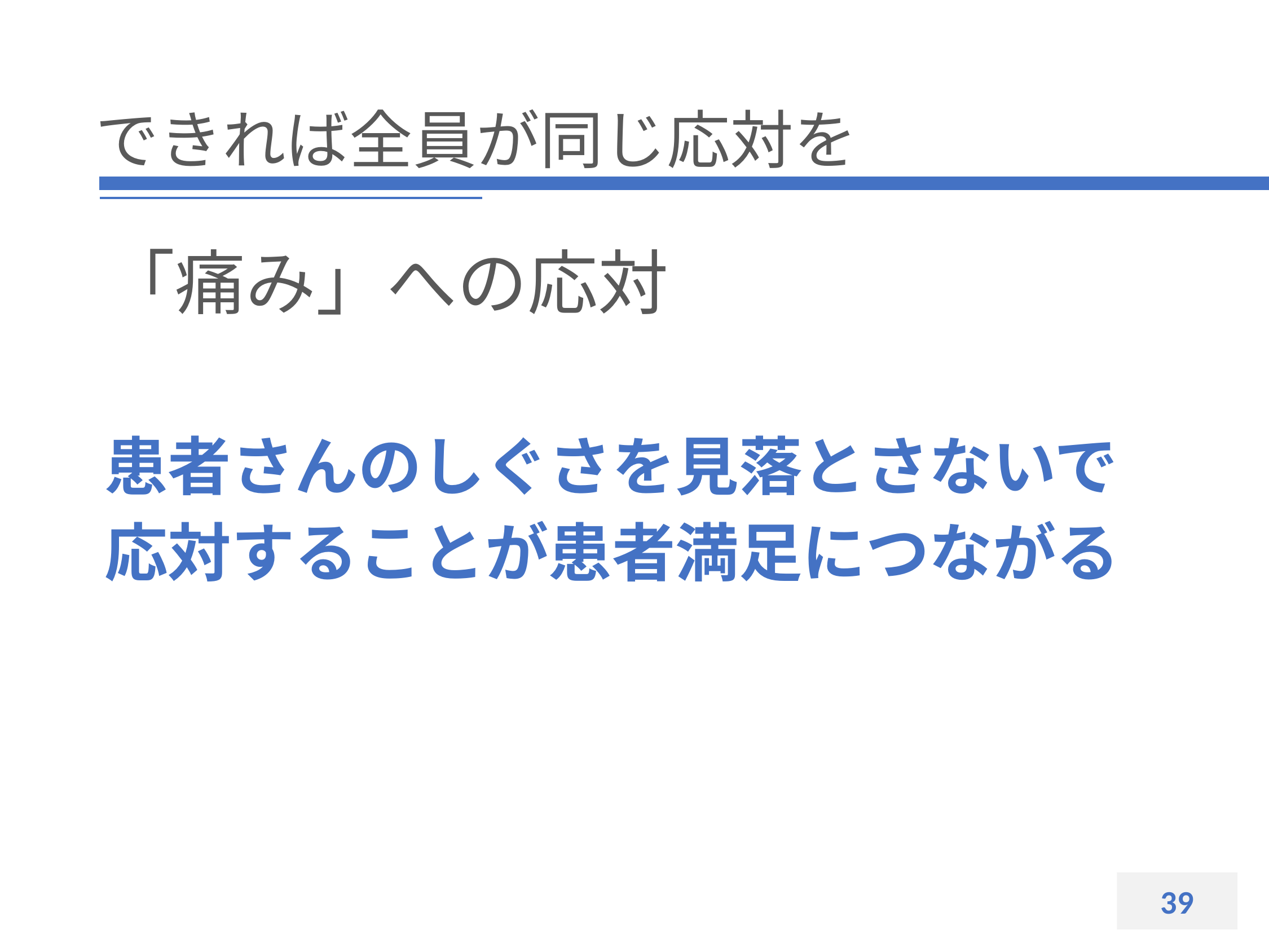

# できれば全員が同じ応対を
「痛み」への応対

患者さんのしぐさを見落とさないで
応対することが患者満足につながる
39